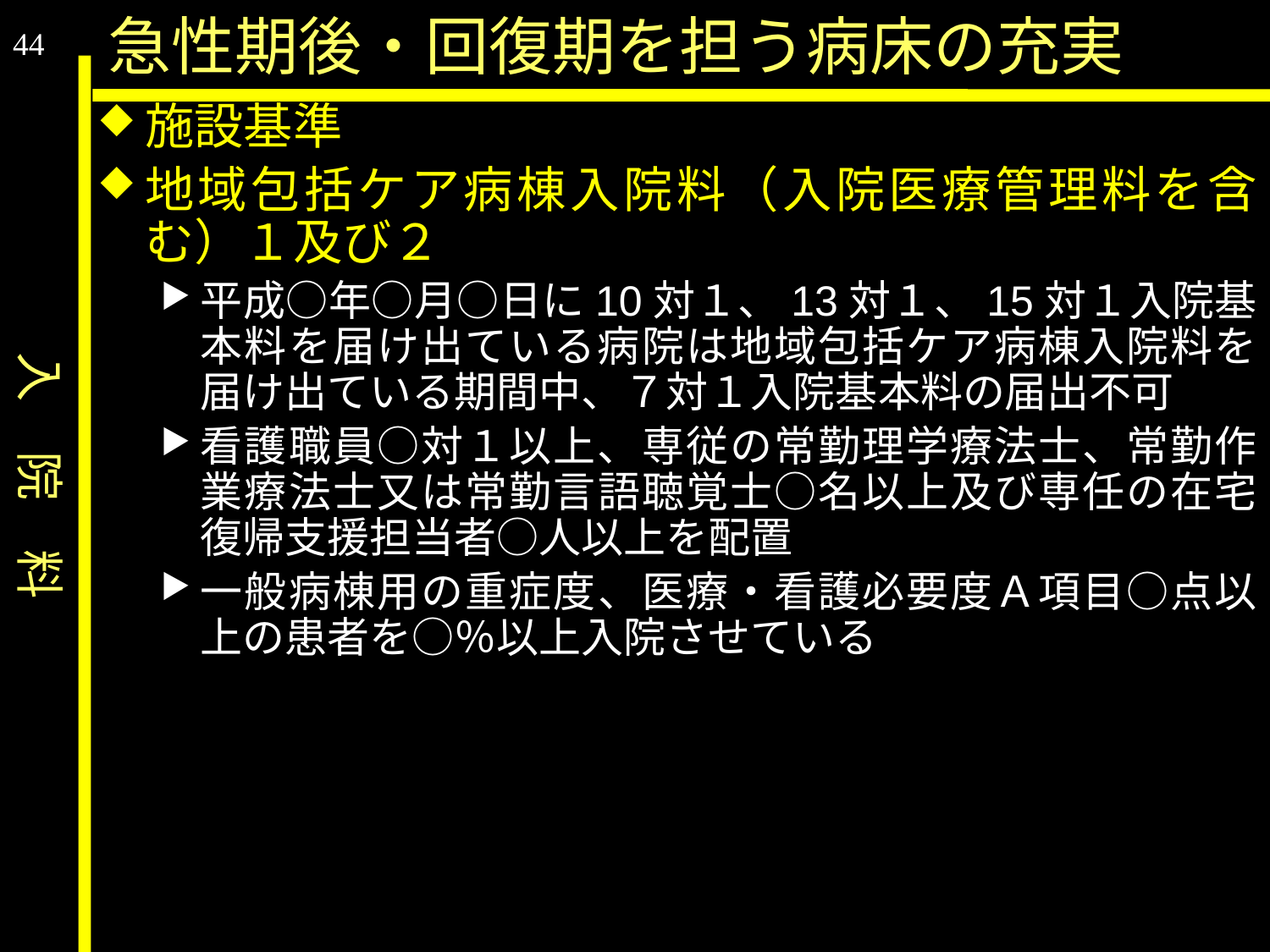

入　院　料
急性期後・回復期を担う病床の充実
44

施設基準
地域包括ケア病棟入院料（入院医療管理料を含む）１及び２
平成○年○月○日に10対１、13対１、15対１入院基本料を届け出ている病院は地域包括ケア病棟入院料を届け出ている期間中、７対１入院基本料の届出不可
看護職員○対１以上、専従の常勤理学療法士、常勤作業療法士又は常勤言語聴覚士○名以上及び専任の在宅復帰支援担当者○人以上を配置
一般病棟用の重症度、医療・看護必要度Ａ項目○点以上の患者を○％以上入院させている